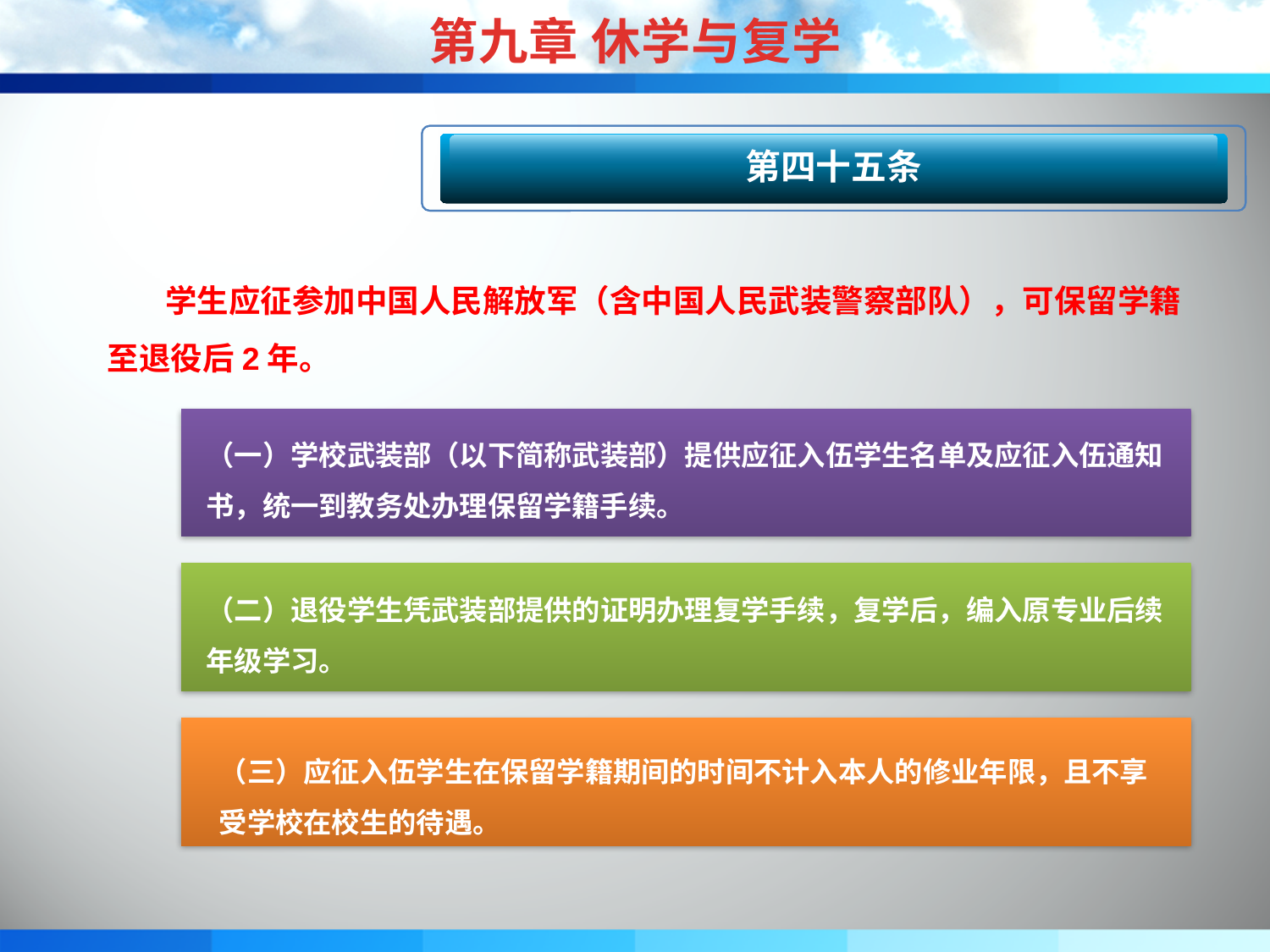

第九章 休学与复学

第四十四条  休学学生的修业年限计算

第四十五条
       学生应征参加中国人民解放军（含中国人民武装警察部队），可保留学籍至退役后2年。

（一）学校武装部（以下简称武装部）提供应征入伍学生名单及应征入伍通知书，统一到教务处办理保留学籍手续。

（二）退役学生凭武装部提供的证明办理复学手续，复学后，编入原专业后续年级学习。

（三）应征入伍学生在保留学籍期间的时间不计入本人的修业年限，且不享受学校在校生的待遇。